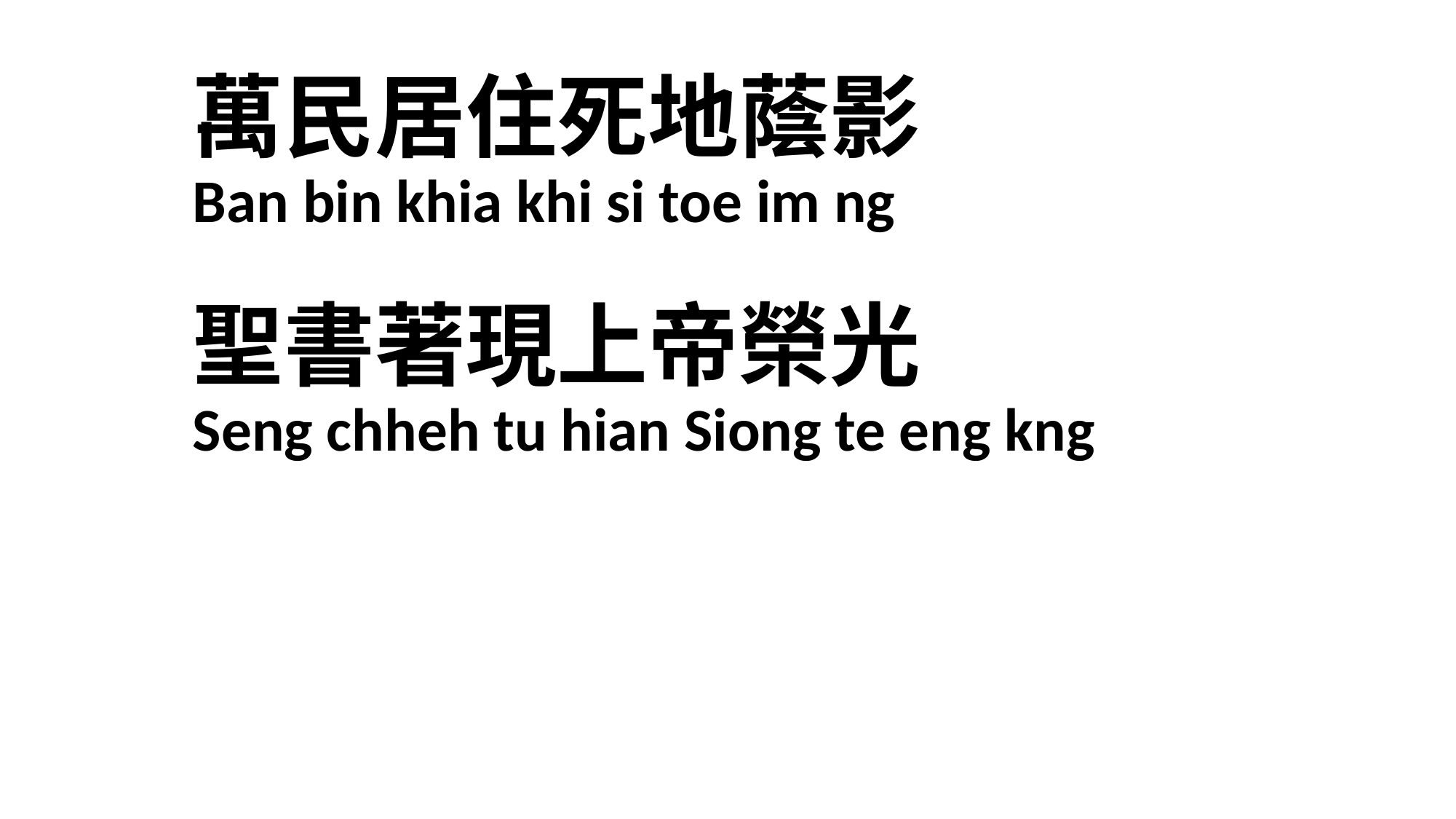

# 萬民居住死地蔭影 Ban bin khia khi si toe im ng 聖書著現上帝榮光 Seng chheh tu hian Siong te eng kng